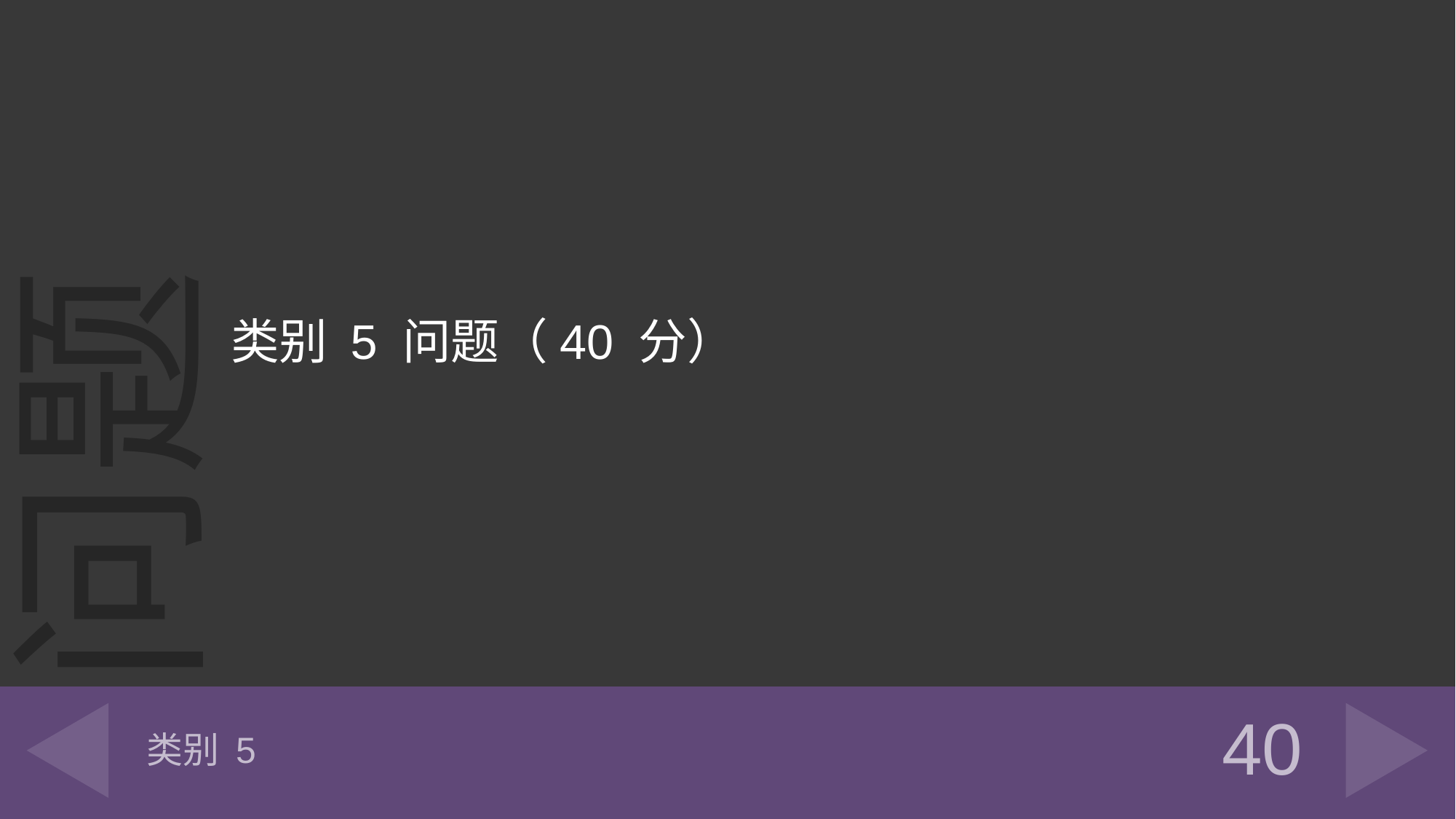

类别 5 问题（40 分）
# 类别 5
40